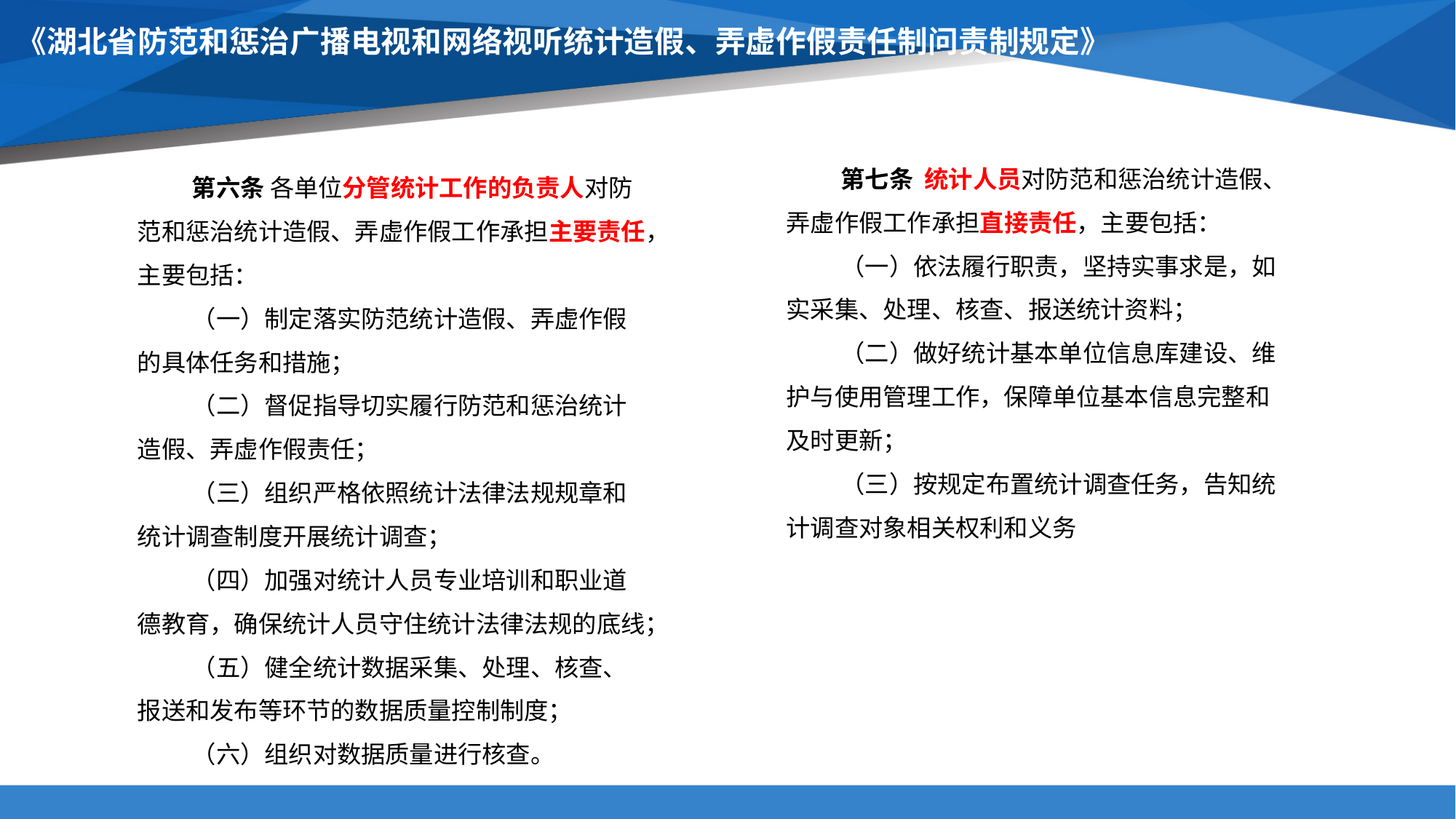

# 《湖北省防范和惩治广播电视和网络视听统计造假、弄虚作假责任制问责制规定》
第七条  统计人员对防范和惩治统计造假、弄虚作假工作承担直接责任，主要包括：
（一）依法履行职责，坚持实事求是，如实采集、处理、核查、报送统计资料；
（二）做好统计基本单位信息库建设、维护与使用管理工作，保障单位基本信息完整和及时更新；
（三）按规定布置统计调查任务，告知统计调查对象相关权利和义务
第六条 各单位分管统计工作的负责人对防范和惩治统计造假、弄虚作假工作承担主要责任，主要包括：
（一）制定落实防范统计造假、弄虚作假的具体任务和措施；
（二）督促指导切实履行防范和惩治统计造假、弄虚作假责任；
（三）组织严格依照统计法律法规规章和统计调查制度开展统计调查；
（四）加强对统计人员专业培训和职业道德教育，确保统计人员守住统计法律法规的底线；
（五）健全统计数据采集、处理、核查、报送和发布等环节的数据质量控制制度；
（六）组织对数据质量进行核查。